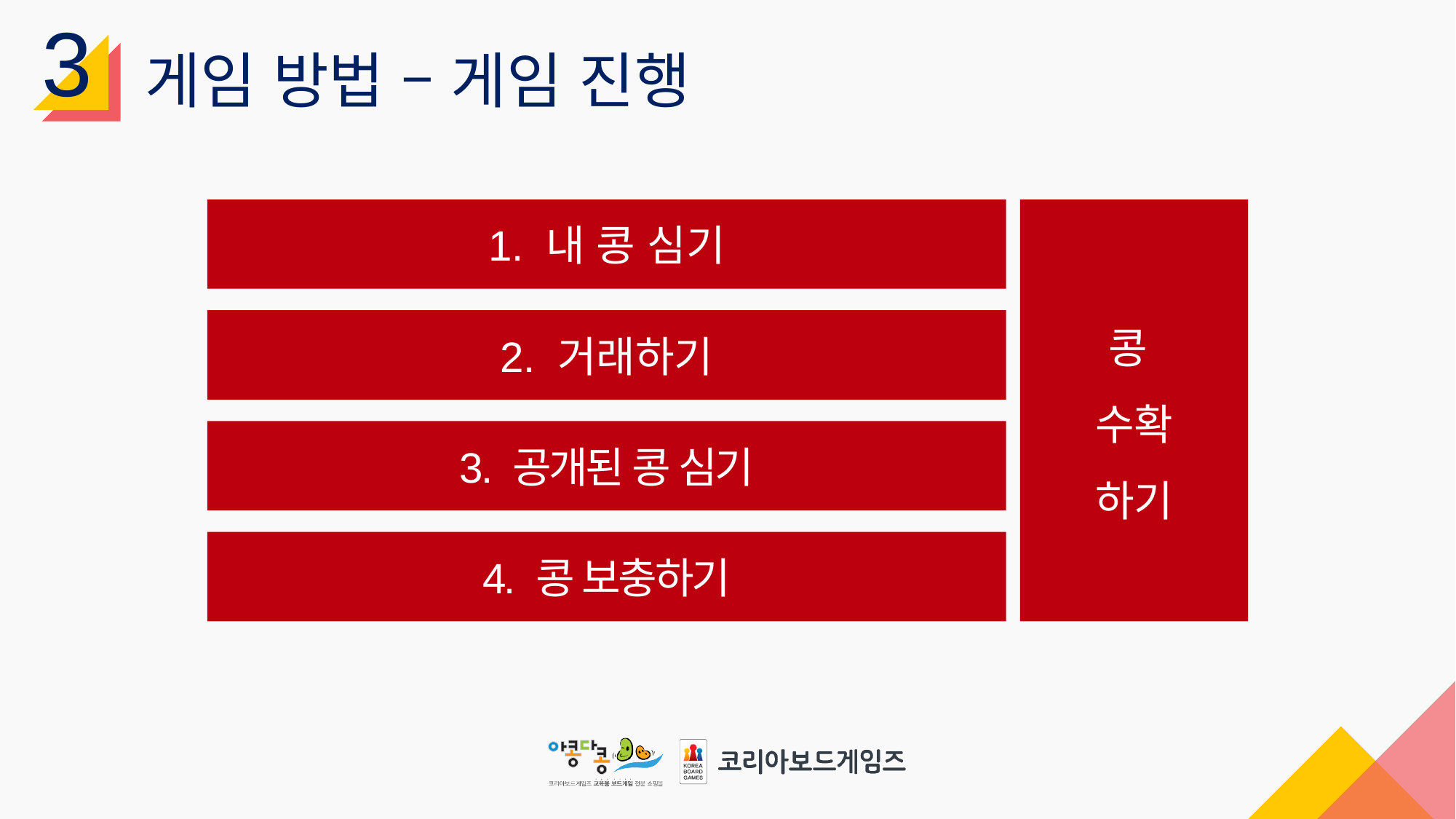

3
게임 방법 – 게임 진행
콩
수확
하기
1. 내 콩 심기
2. 거래하기
3. 공개된 콩 심기
4. 콩 보충하기